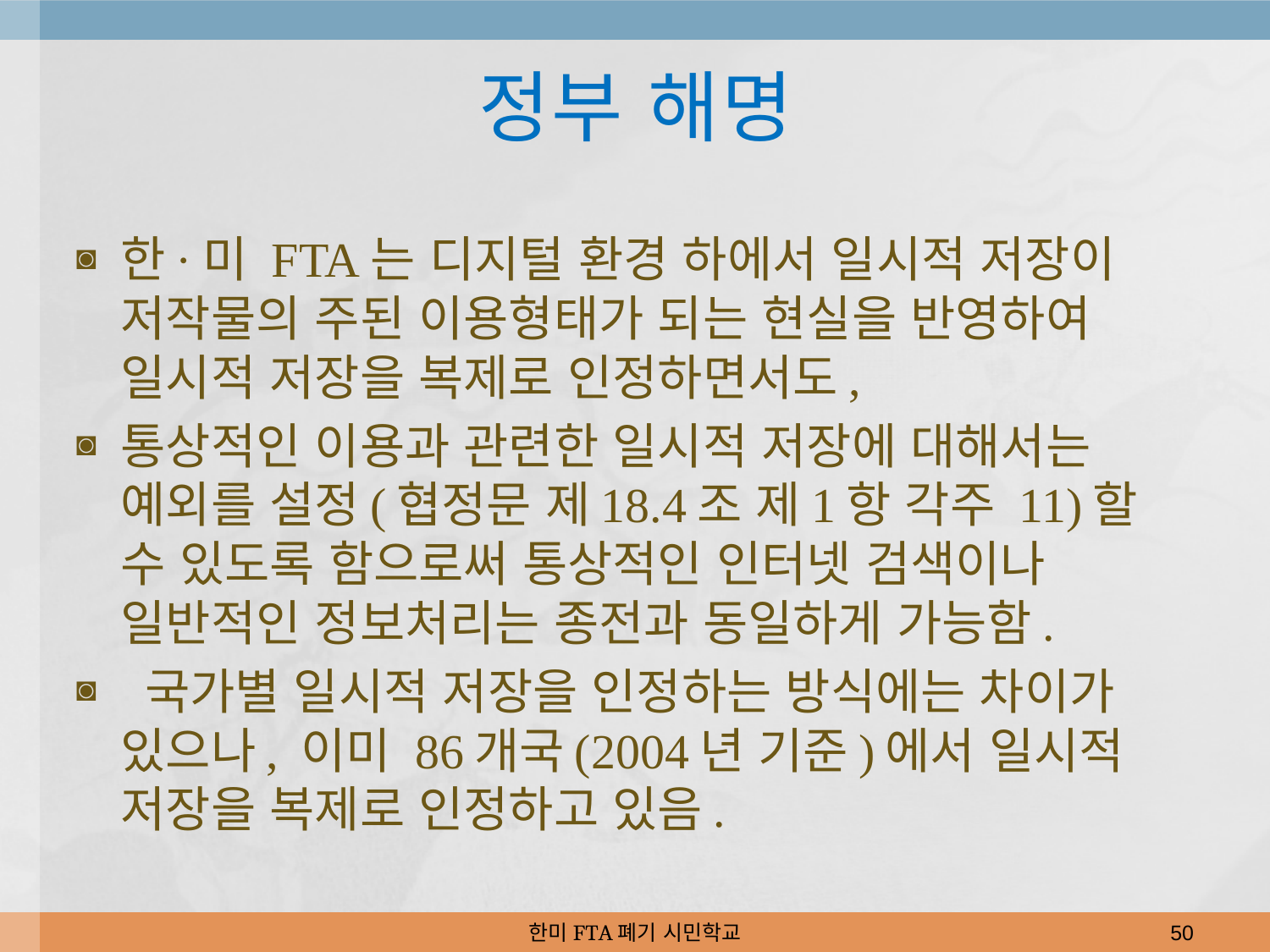

# 정부 해명
한·미 FTA는 디지털 환경 하에서 일시적 저장이 저작물의 주된 이용형태가 되는 현실을 반영하여 일시적 저장을 복제로 인정하면서도,
통상적인 이용과 관련한 일시적 저장에 대해서는 예외를 설정(협정문 제18.4조 제1항 각주 11)할 수 있도록 함으로써 통상적인 인터넷 검색이나 일반적인 정보처리는 종전과 동일하게 가능함.
 국가별 일시적 저장을 인정하는 방식에는 차이가 있으나, 이미 86개국(2004년 기준)에서 일시적 저장을 복제로 인정하고 있음.
한미FTA폐기 시민학교
50